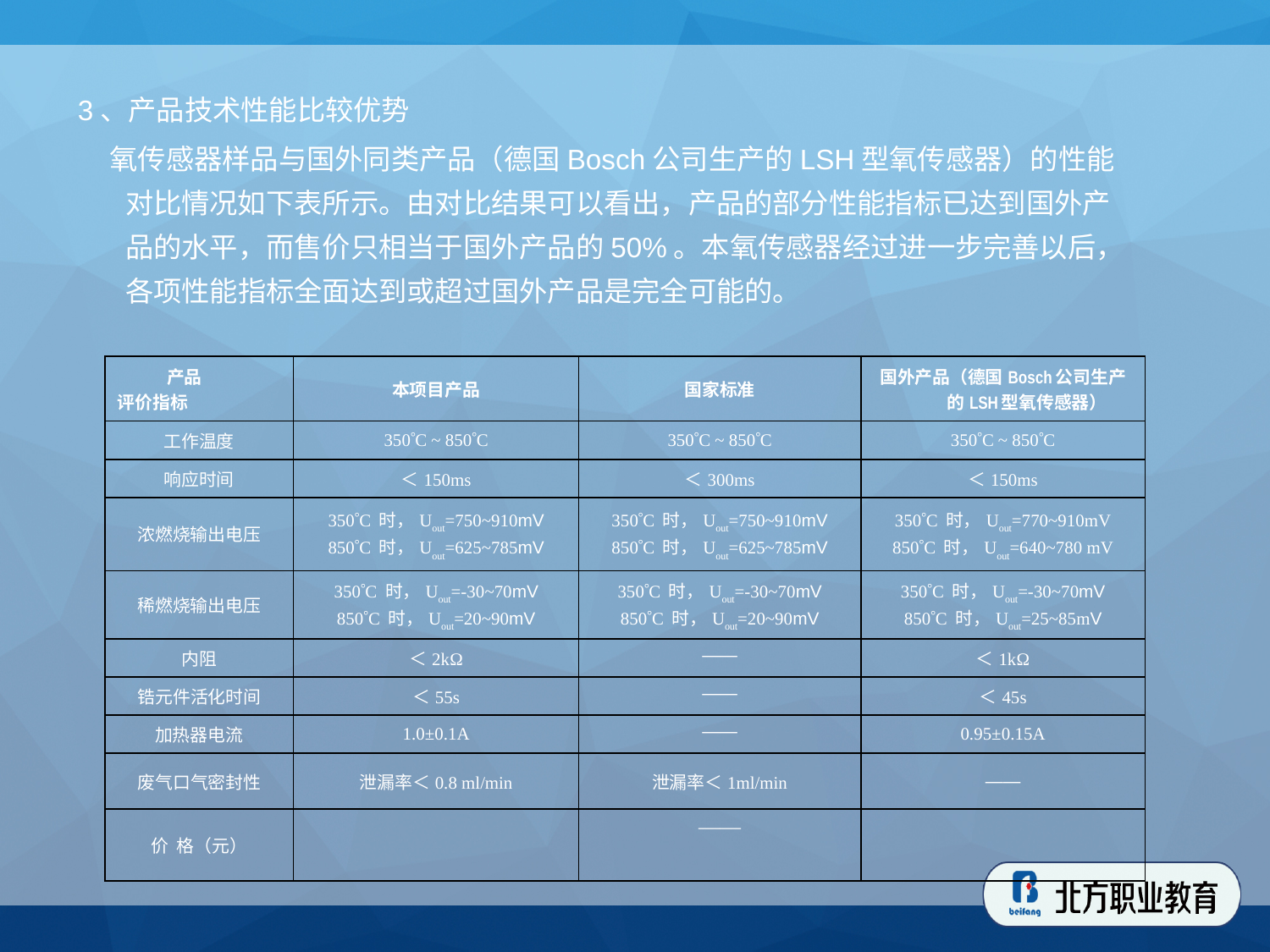

3、产品技术性能比较优势
    氧传感器样品与国外同类产品（德国Bosch公司生产的LSH型氧传感器）的性能对比情况如下表所示。由对比结果可以看出，产品的部分性能指标已达到国外产品的水平，而售价只相当于国外产品的50%。本氧传感器经过进一步完善以后，各项性能指标全面达到或超过国外产品是完全可能的。
| 产品 评价指标 | 本项目产品 | 国家标准 | 国外产品（德国Bosch公司生产的LSH型氧传感器） |
| --- | --- | --- | --- |
| 工作温度 | 350°C ~ 850°C | 350°C ~ 850°C | 350°C ~ 850°C |
| 响应时间 | ＜150ms | ＜300ms | ＜150ms |
| 浓燃烧输出电压 | 350°C 时，Uout=750~910mV 850°C 时，Uout=625~785mV | 350°C 时，Uout=750~910mV 850°C 时，Uout=625~785mV | 350°C 时，Uout=770~910mV 850°C 时，Uout=640~780 mV |
| 稀燃烧输出电压 | 350°C 时，Uout=-30~70mV 850°C 时，Uout=20~90mV | 350°C 时，Uout=-30~70mV 850°C 时，Uout=20~90mV | 350°C 时，Uout=-30~70mV 850°C 时，Uout=25~85mV |
| 内阻 | ＜2kΩ | —— | ＜1kΩ |
| 锆元件活化时间 | ＜55s | —— | ＜45s |
| 加热器电流 | 1.0±0.1A | —— | 0.95±0.15A |
| 废气口气密封性 | 泄漏率＜0.8 ml/min | 泄漏率＜1ml/min | —— |
| 价 格（元） |  | —— |  |